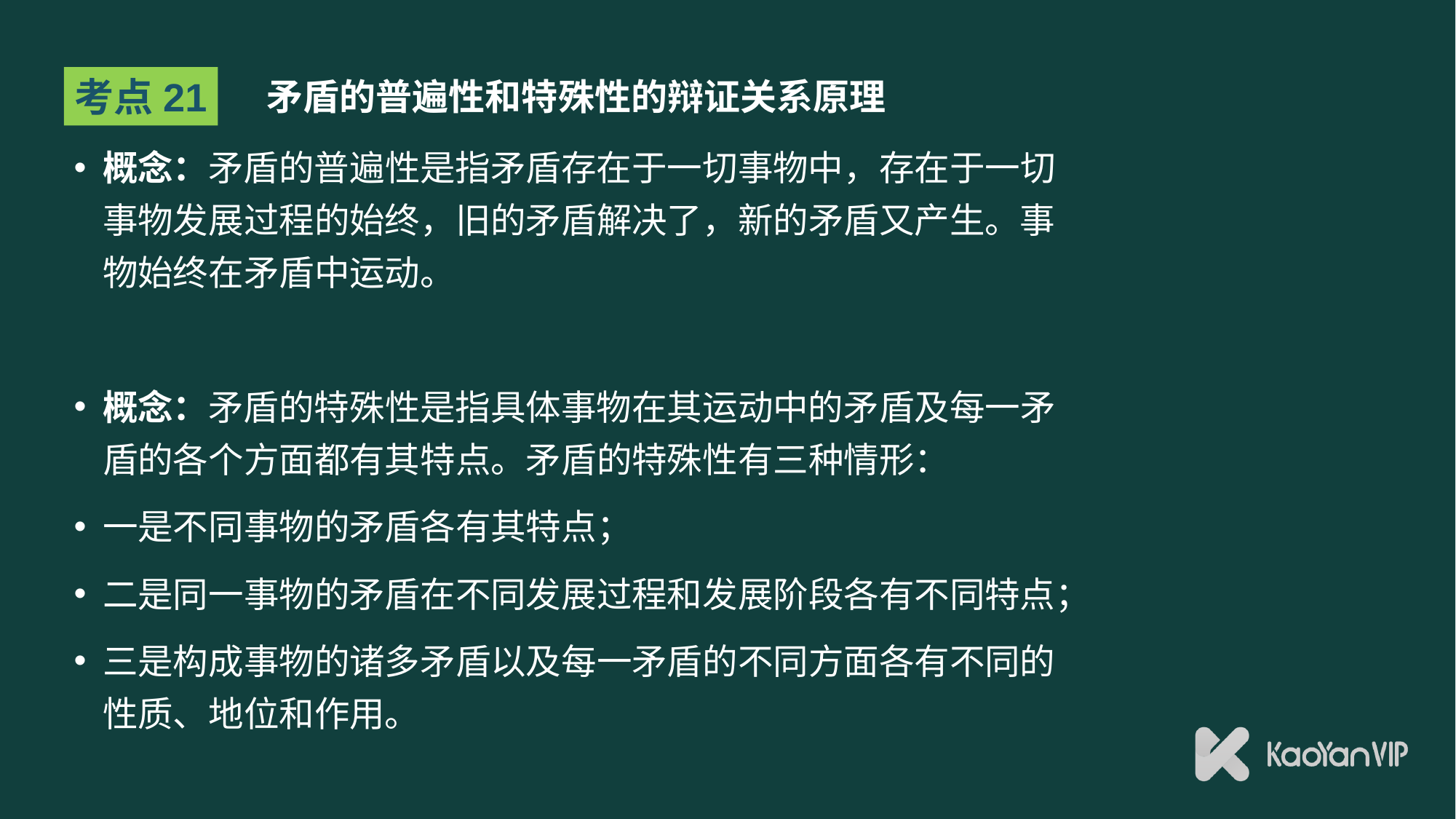

# 矛盾的普遍性和特殊性的辩证关系原理
考点21
概念：矛盾的普遍性是指矛盾存在于一切事物中，存在于一切事物发展过程的始终，旧的矛盾解决了，新的矛盾又产生。事物始终在矛盾中运动。

概念：矛盾的特殊性是指具体事物在其运动中的矛盾及每一矛盾的各个方面都有其特点。矛盾的特殊性有三种情形：
一是不同事物的矛盾各有其特点；
二是同一事物的矛盾在不同发展过程和发展阶段各有不同特点；
三是构成事物的诸多矛盾以及每一矛盾的不同方面各有不同的 性质、地位和作用。